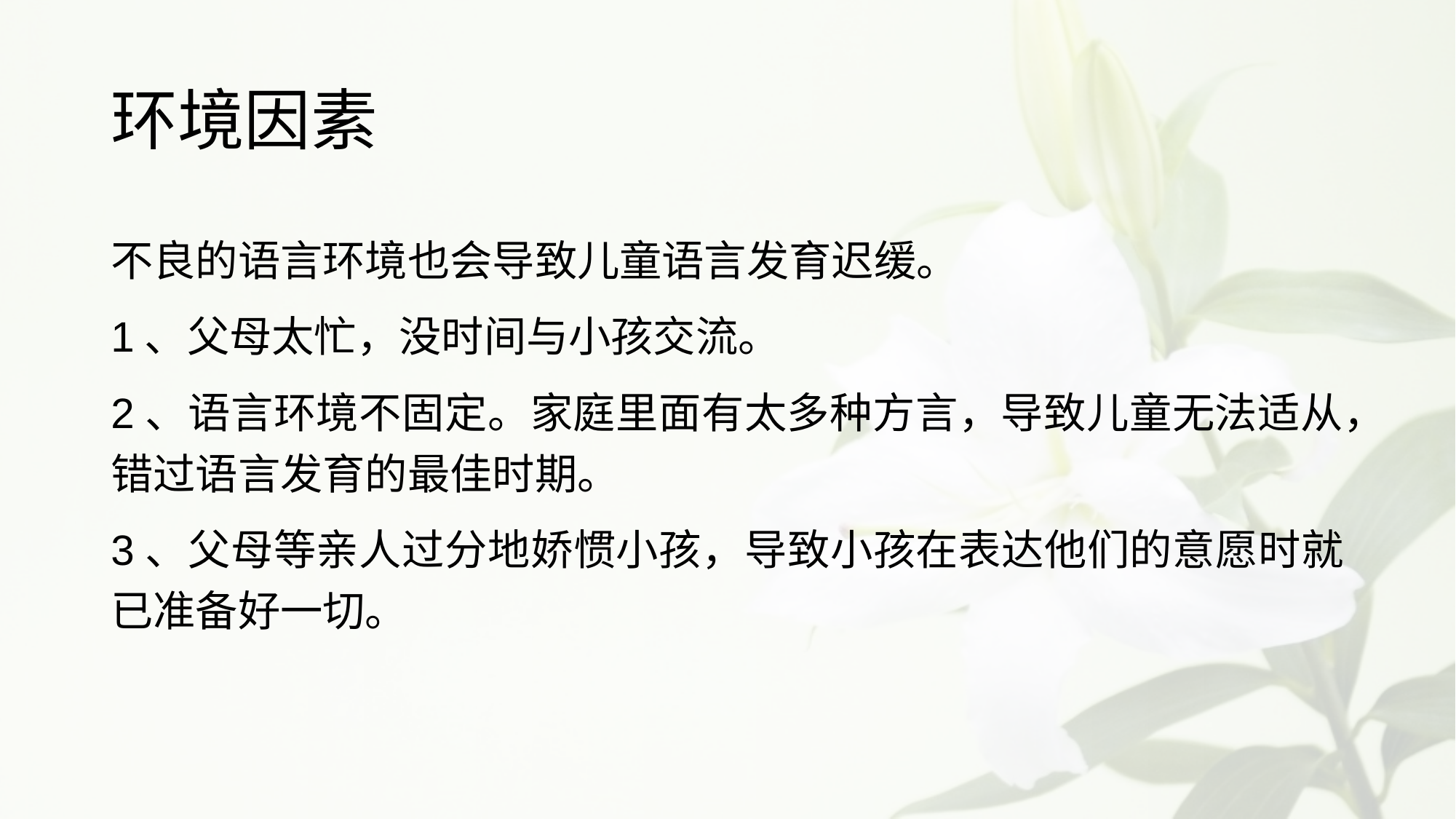

# 环境因素
不良的语言环境也会导致儿童语言发育迟缓。
1、父母太忙，没时间与小孩交流。
2、语言环境不固定。家庭里面有太多种方言，导致儿童无法适从，错过语言发育的最佳时期。
3、父母等亲人过分地娇惯小孩，导致小孩在表达他们的意愿时就已准备好一切。